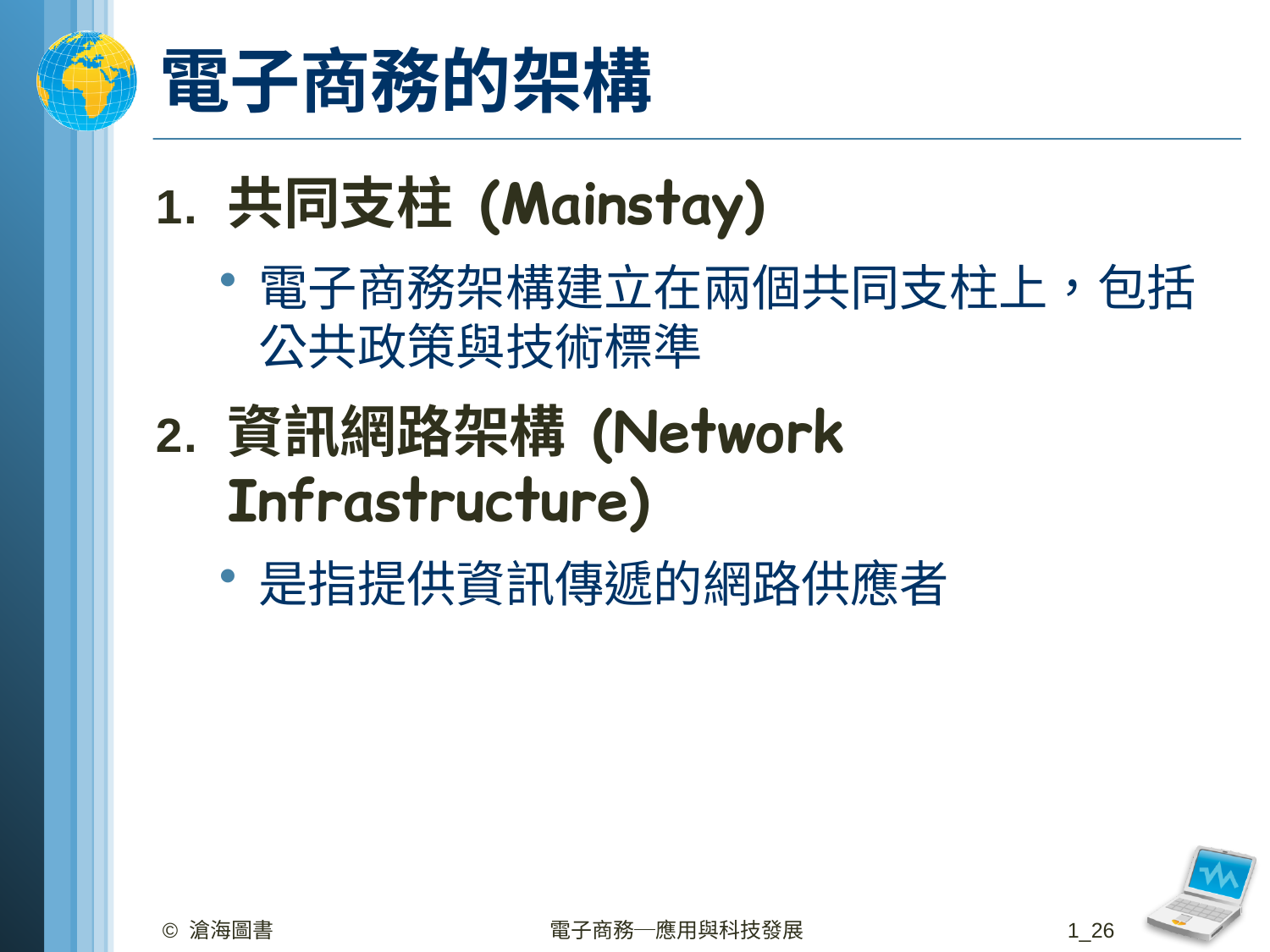

# 電子商務的架構
共同支柱 (Mainstay)
電子商務架構建立在兩個共同支柱上，包括公共政策與技術標準
資訊網路架構 (Network Infrastructure)
是指提供資訊傳遞的網路供應者
© 滄海圖書
電子商務─應用與科技發展
1_26